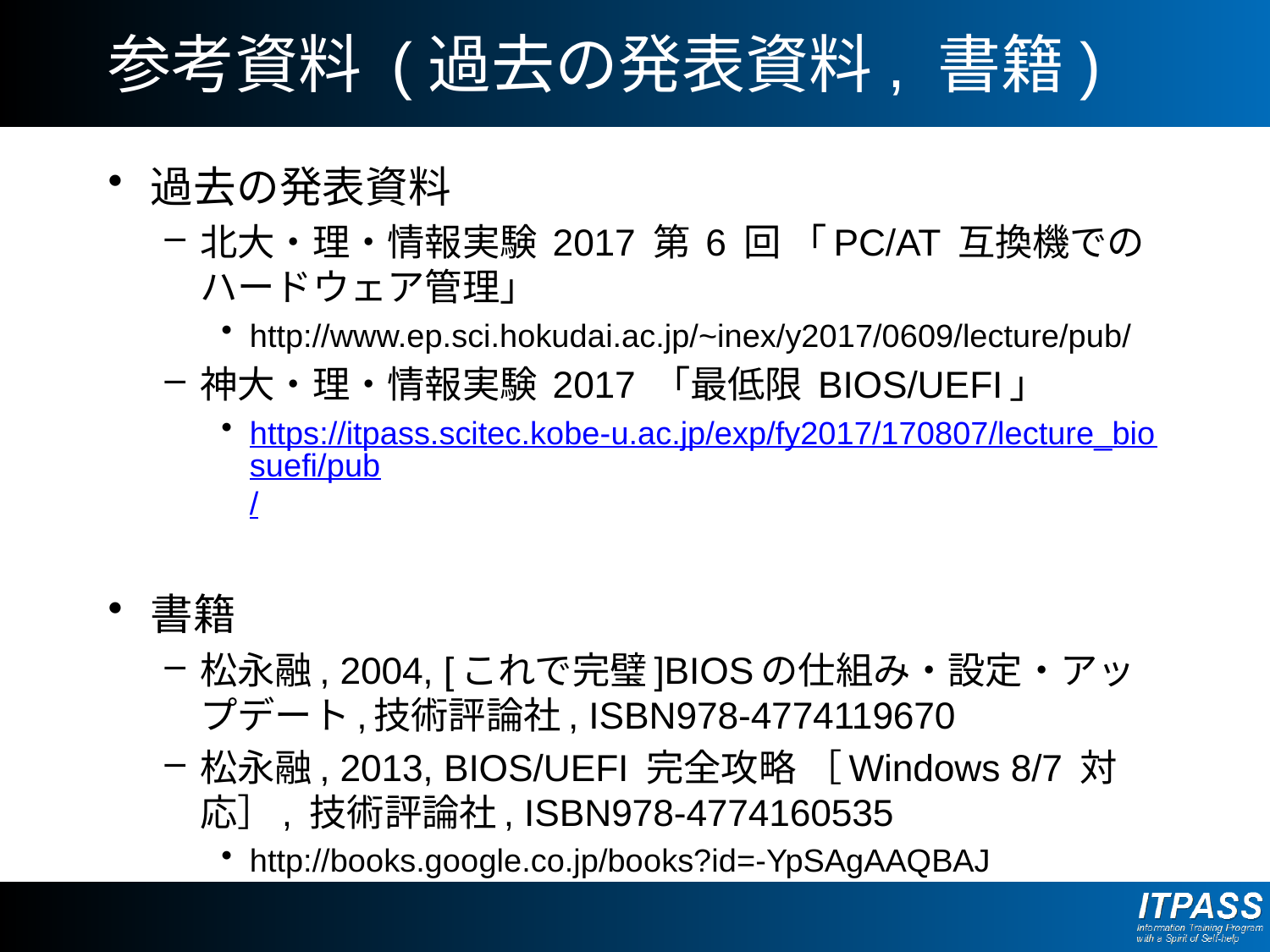

# 参考資料 (過去の発表資料, 書籍)
過去の発表資料
北大・理・情報実験 2017 第 6 回 「PC/AT 互換機でのハードウェア管理」
http://www.ep.sci.hokudai.ac.jp/~inex/y2017/0609/lecture/pub/
神大・理・情報実験 2017 「最低限 BIOS/UEFI」
https://itpass.scitec.kobe-u.ac.jp/exp/fy2017/170807/lecture_biosuefi/pub/

書籍
松永融, 2004, [これで完璧]BIOSの仕組み・設定・アップデート,技術評論社, ISBN978-4774119670
松永融, 2013, BIOS/UEFI 完全攻略 ［Windows 8/7 対応］, 技術評論社, ISBN978-4774160535
http://books.google.co.jp/books?id=-YpSAgAAQBAJ